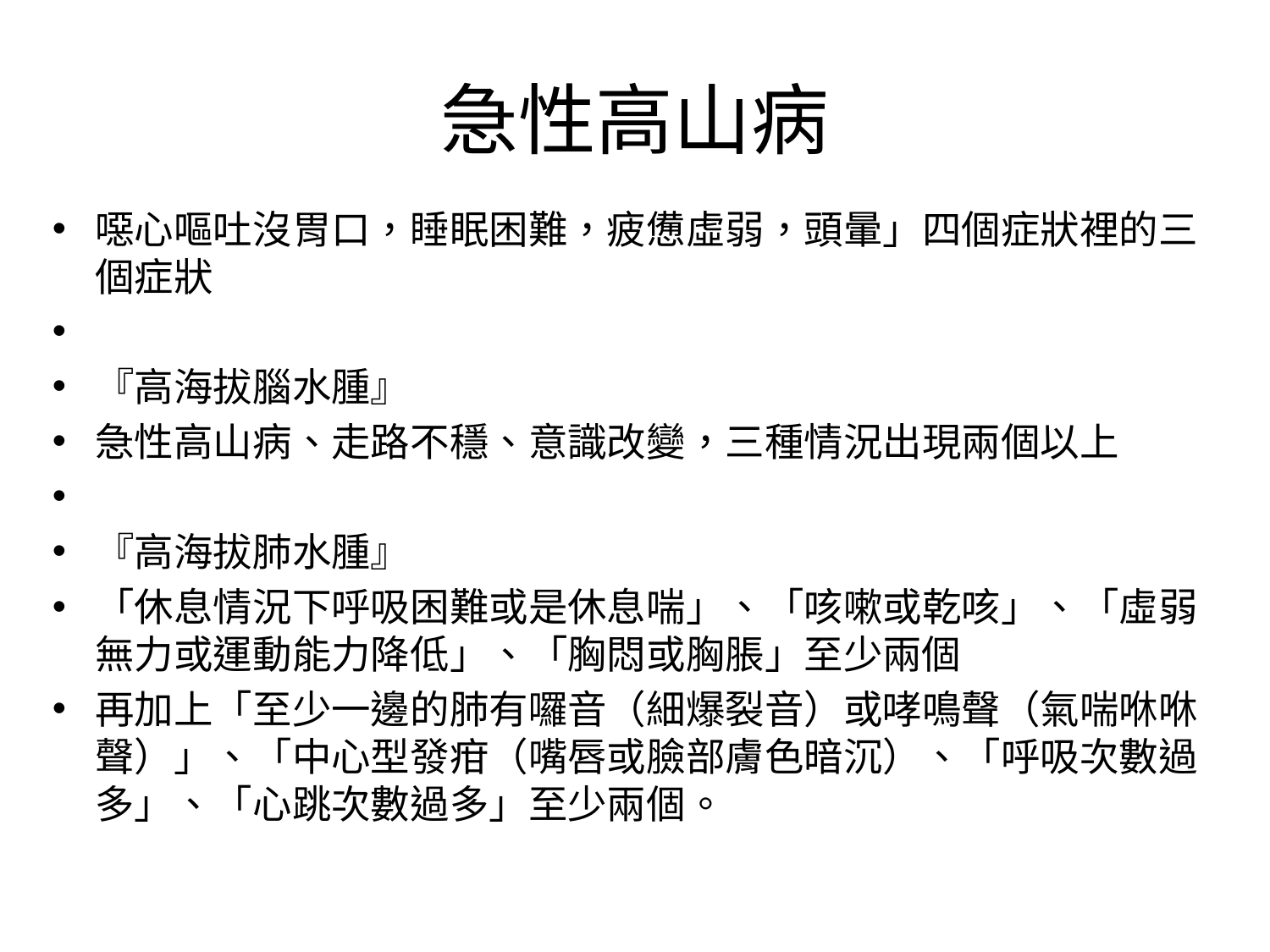

# 急性高山病
噁心嘔吐沒胃口，睡眠困難，疲憊虛弱，頭暈」四個症狀裡的三個症狀

『高海拔腦水腫』
急性高山病、走路不穩、意識改變，三種情況出現兩個以上

『高海拔肺水腫』
「休息情況下呼吸困難或是休息喘」、「咳嗽或乾咳」、「虛弱無力或運動能力降低」、「胸悶或胸脹」至少兩個
再加上「至少一邊的肺有囉音（細爆裂音）或哮鳴聲（氣喘咻咻聲）」、「中心型發疳（嘴唇或臉部膚色暗沉）、「呼吸次數過多」、「心跳次數過多」至少兩個。